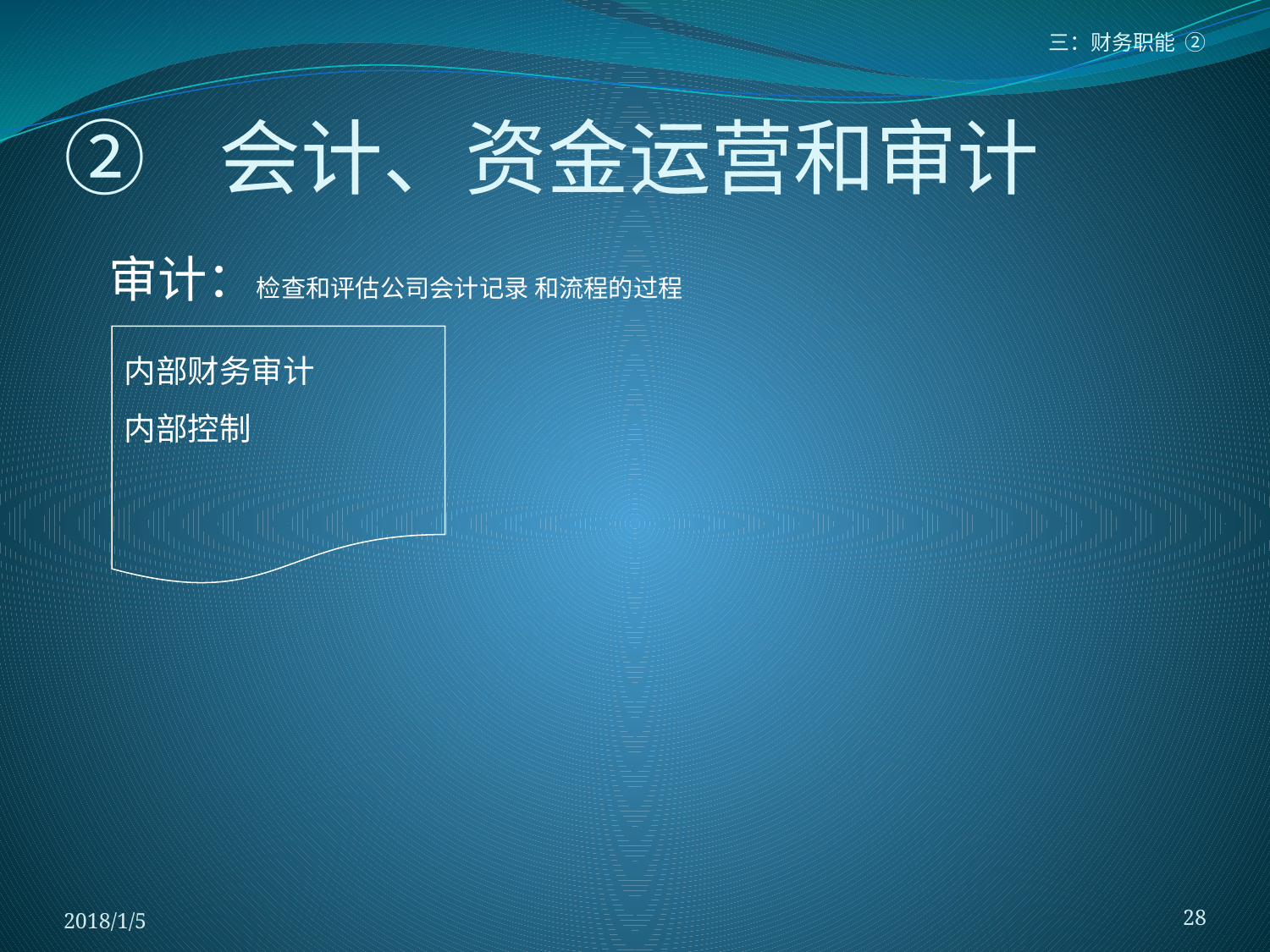

三：财务职能  ②
# ②   会计、资金运营和审计
审计：检查和评估公司会计记录 和流程的过程
内部财务审计
内部控制
2018/1/5
28